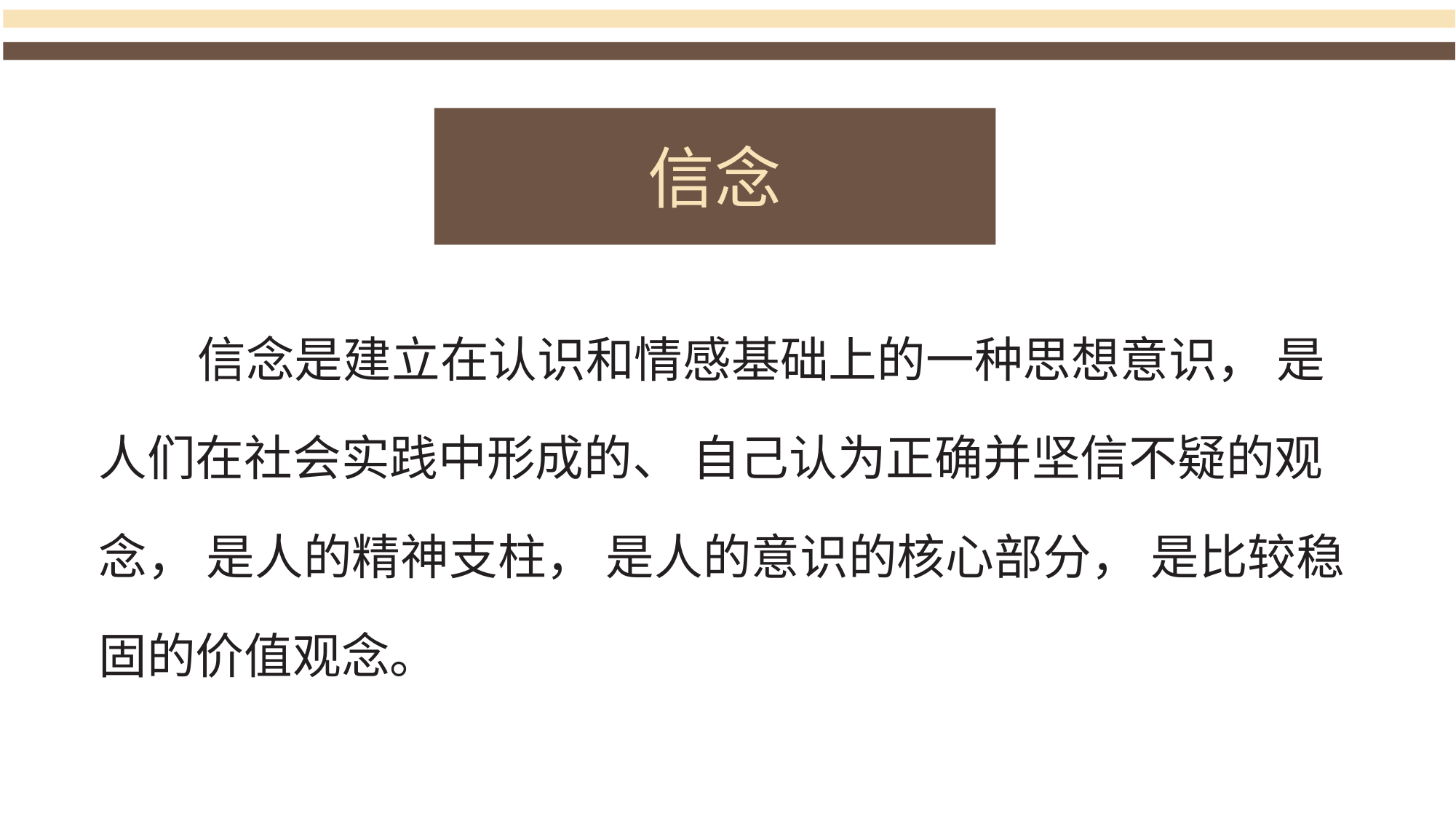

信念
        信念是建立在认识和情感基础上的一种思想意识， 是人们在社会实践中形成的、 自己认为正确并坚信不疑的观念， 是人的精神支柱， 是人的意识的核心部分， 是比较稳固的价值观念。